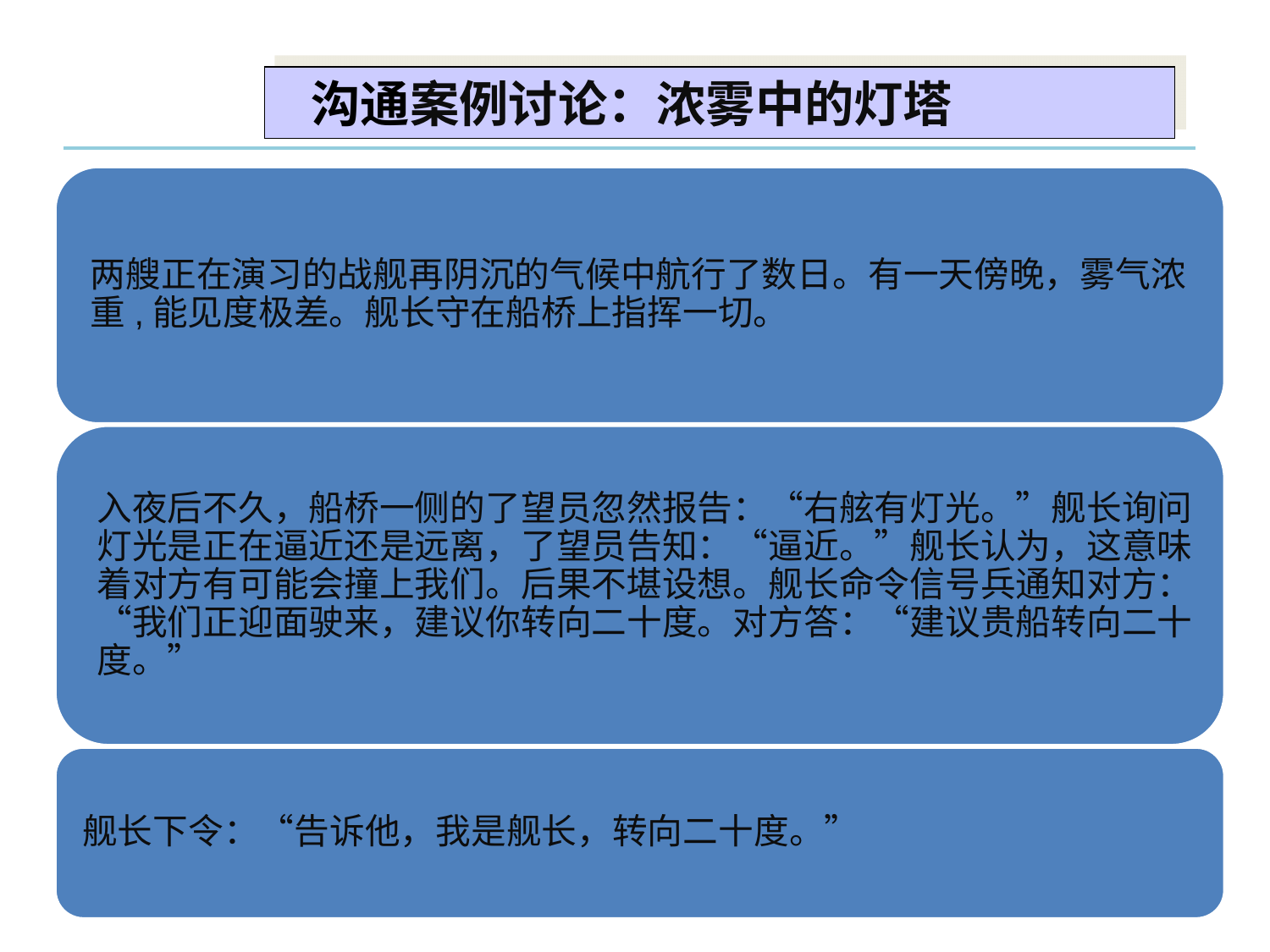

沟通案例讨论：浓雾中的灯塔
两艘正在演习的战舰再阴沉的气候中航行了数日。有一天傍晚，雾气浓重,能见度极差。舰长守在船桥上指挥一切。
入夜后不久，船桥一侧的了望员忽然报告：“右舷有灯光。”舰长询问灯光是正在逼近还是远离，了望员告知：“逼近。”舰长认为，这意味着对方有可能会撞上我们。后果不堪设想。舰长命令信号兵通知对方：“我们正迎面驶来，建议你转向二十度。对方答：“建议贵船转向二十度。”
舰长下令：“告诉他，我是舰长，转向二十度。”